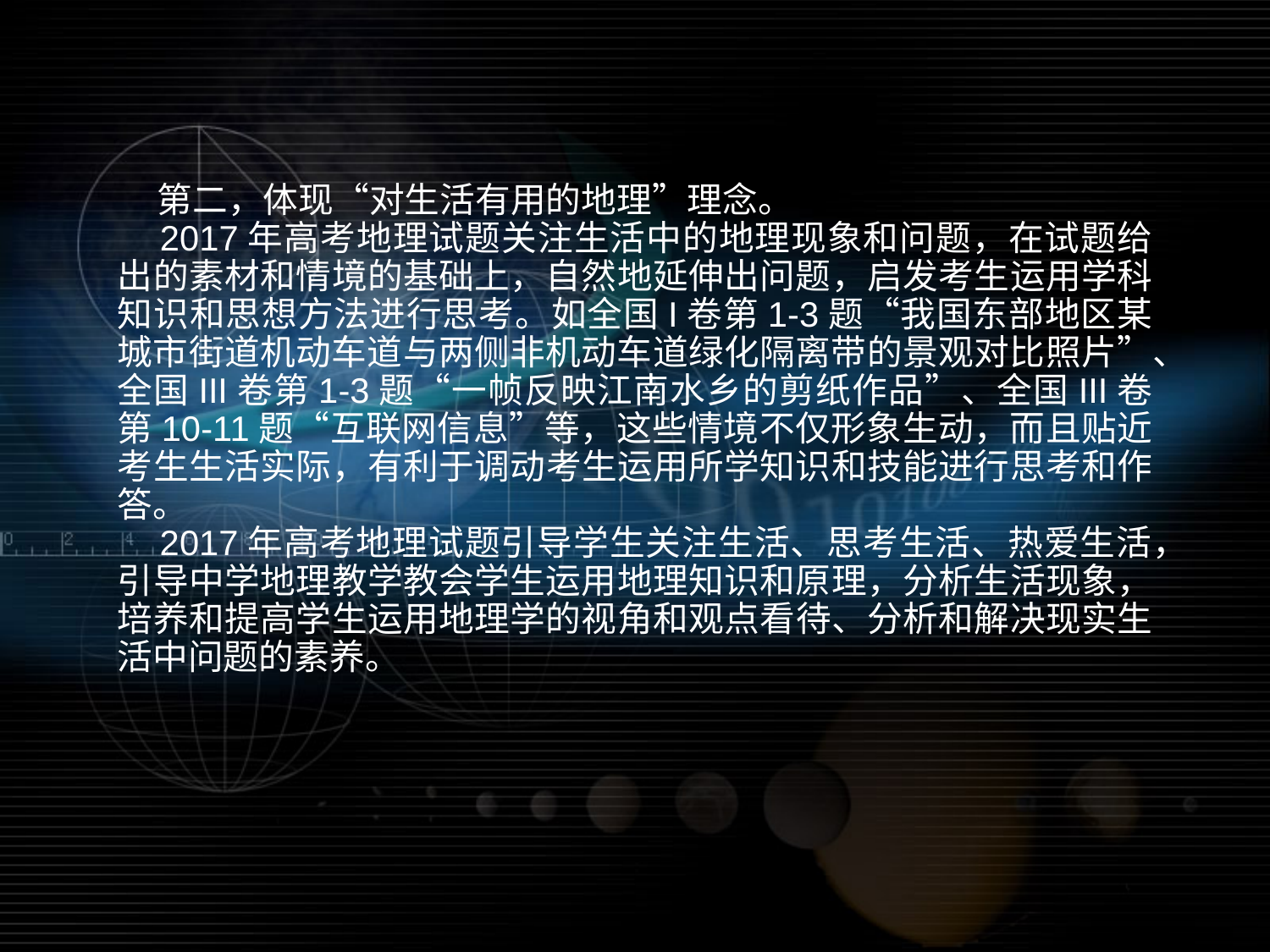

第二，体现“对生活有用的地理”理念。
    2017年高考地理试题关注生活中的地理现象和问题，在试题给出的素材和情境的基础上，自然地延伸出问题，启发考生运用学科知识和思想方法进行思考。如全国I卷第1-3题“我国东部地区某城市街道机动车道与两侧非机动车道绿化隔离带的景观对比照片”、全国III卷第1-3题“一帧反映江南水乡的剪纸作品”、全国III卷第10-11题“互联网信息”等，这些情境不仅形象生动，而且贴近考生生活实际，有利于调动考生运用所学知识和技能进行思考和作答。
    2017年高考地理试题引导学生关注生活、思考生活、热爱生活，引导中学地理教学教会学生运用地理知识和原理，分析生活现象，培养和提高学生运用地理学的视角和观点看待、分析和解决现实生活中问题的素养。